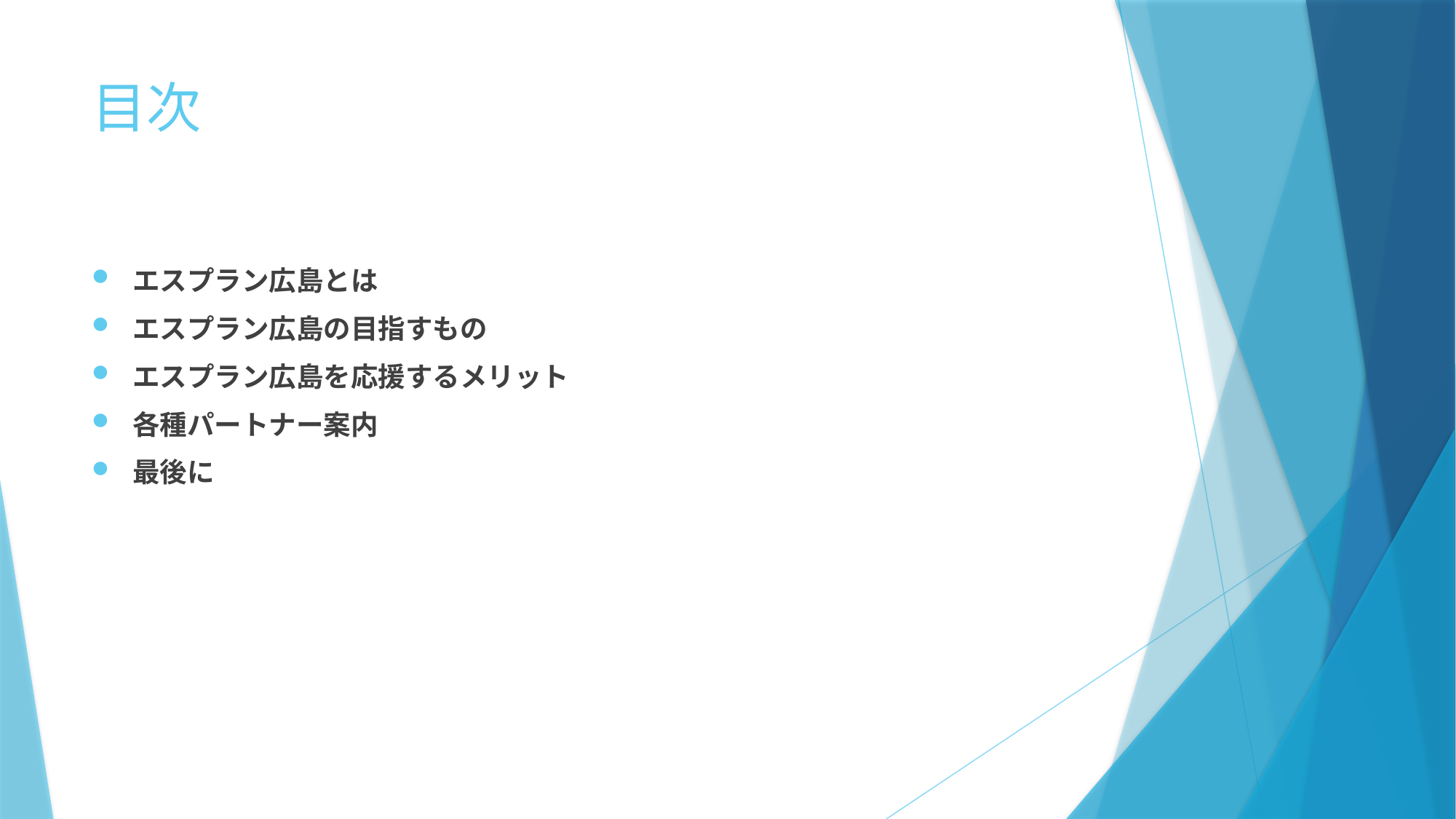

# 目次
エスプラン広島とは
エスプラン広島の目指すもの
エスプラン広島を応援するメリット
各種パートナー案内
最後に